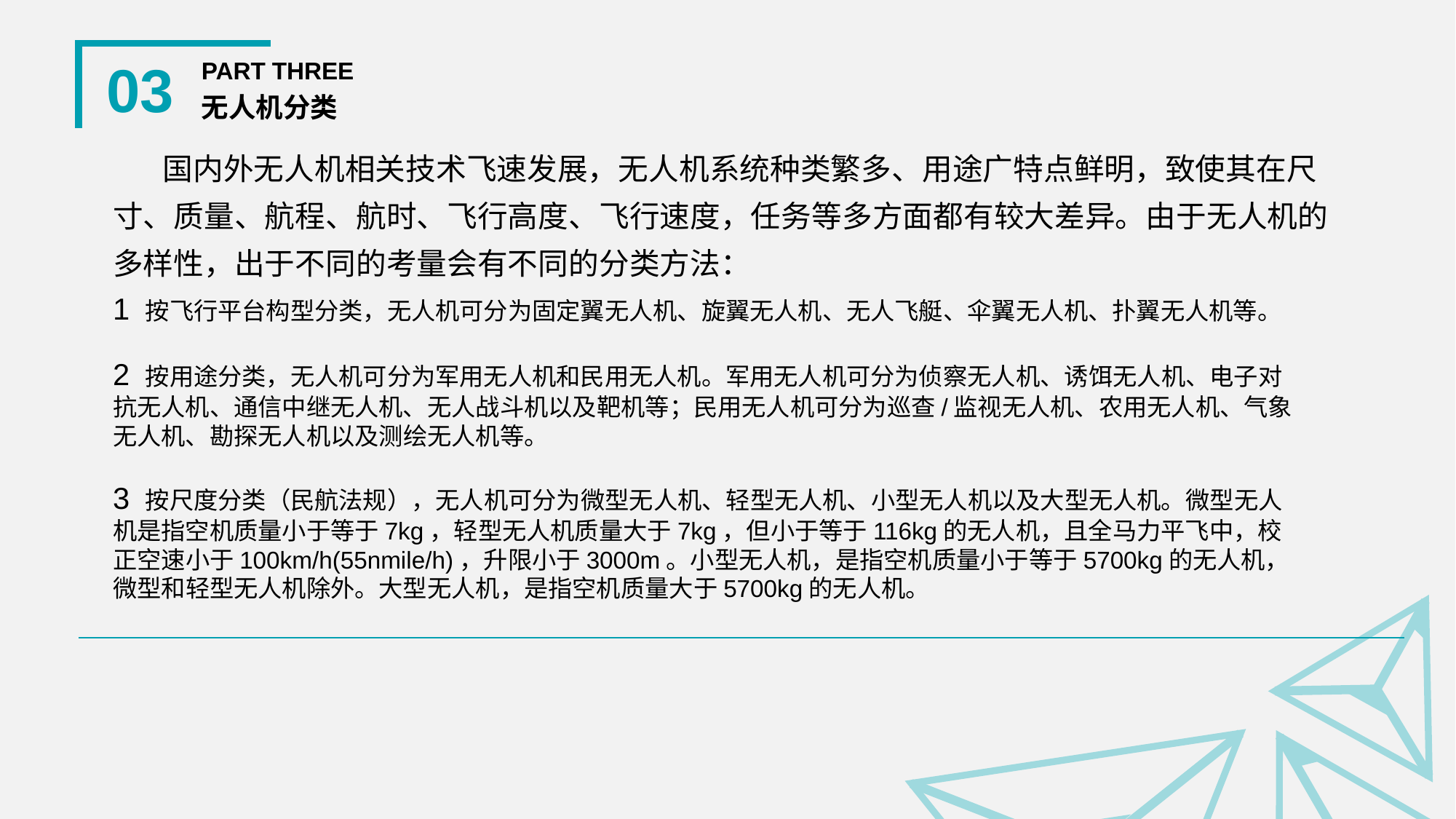

03
PART THREE
无人机分类
       国内外无人机相关技术飞速发展，无人机系统种类繁多、用途广特点鲜明，致使其在尺寸、质量、航程、航时、飞行高度、飞行速度，任务等多方面都有较大差异。由于无人机的多样性，出于不同的考量会有不同的分类方法：
1 按飞行平台构型分类，无人机可分为固定翼无人机、旋翼无人机、无人飞艇、伞翼无人机、扑翼无人机等。

2 按用途分类，无人机可分为军用无人机和民用无人机。军用无人机可分为侦察无人机、诱饵无人机、电子对抗无人机、通信中继无人机、无人战斗机以及靶机等；民用无人机可分为巡查/监视无人机、农用无人机、气象无人机、勘探无人机以及测绘无人机等。

3 按尺度分类（民航法规），无人机可分为微型无人机、轻型无人机、小型无人机以及大型无人机。微型无人机是指空机质量小于等于7kg，轻型无人机质量大于7kg，但小于等于116kg的无人机，且全马力平飞中，校正空速小于100km/h(55nmile/h)，升限小于3000m。小型无人机，是指空机质量小于等于5700kg的无人机，微型和轻型无人机除外。大型无人机，是指空机质量大于5700kg的无人机。